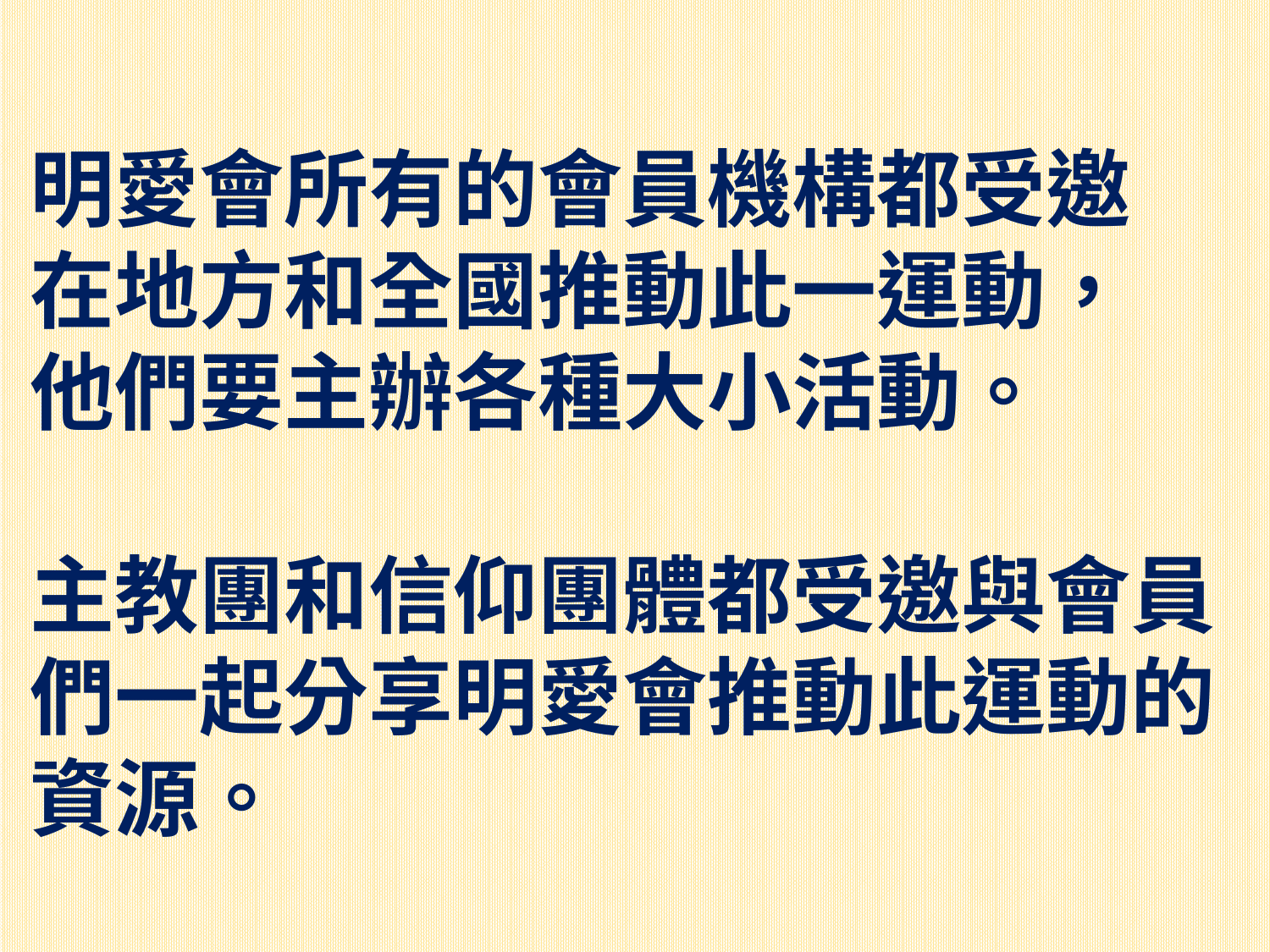

#

明愛會所有的會員機構都受邀
在地方和全國推動此一運動，
他們要主辦各種大小活動。

主教團和信仰團體都受邀與會員們一起分享明愛會推動此運動的資源。